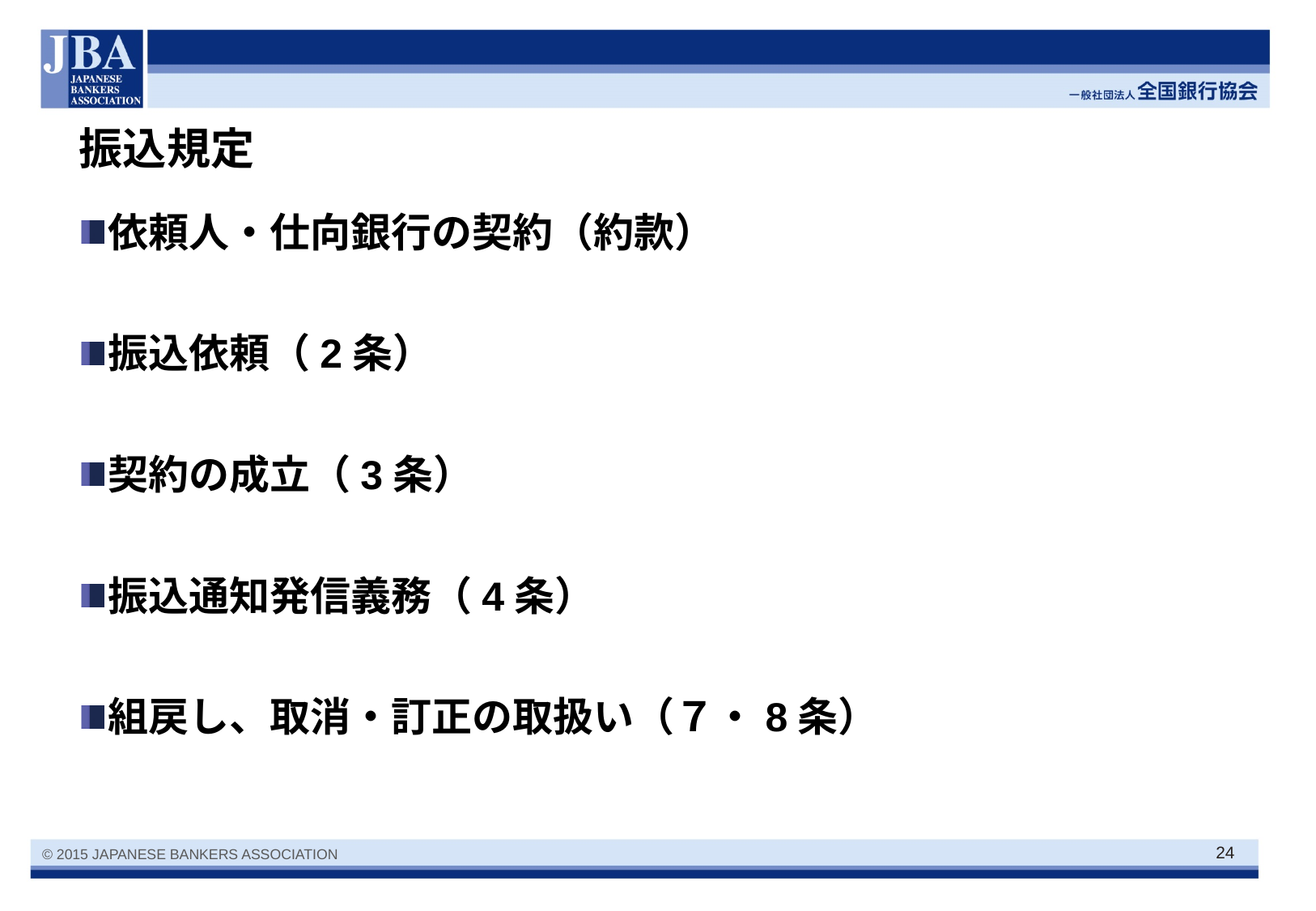

# 振込規定
依頼人・仕向銀行の契約（約款）

振込依頼（2条）

契約の成立（3条）

振込通知発信義務（4条）

組戻し、取消・訂正の取扱い（７・8条）